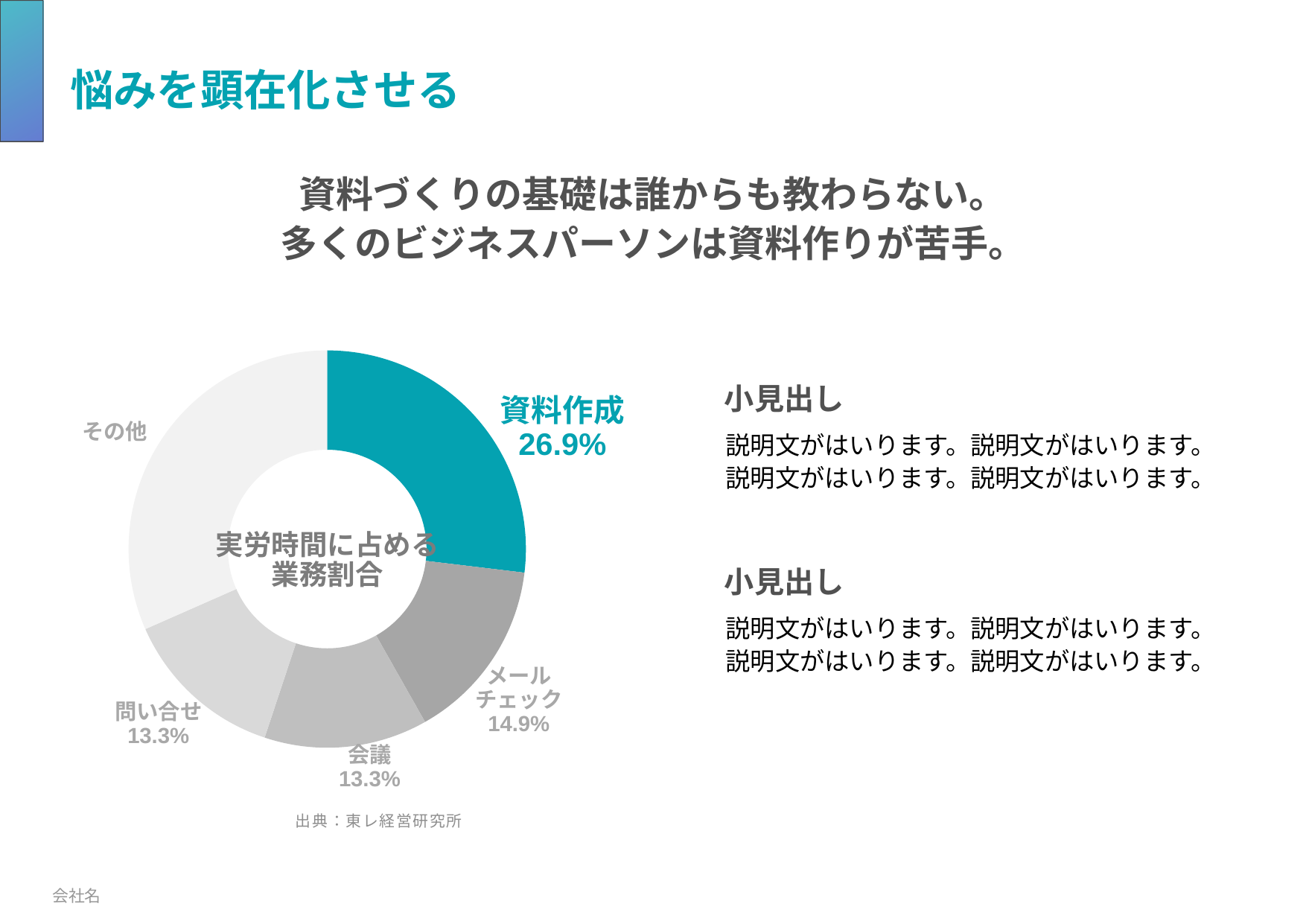

# 悩みを顕在化させる
資料づくりの基礎は誰からも教わらない。
多くのビジネスパーソンは資料作りが苦手。

### Chart

| Category | 売上高 |
|---|---|
| 資料制作 | 26.9 |
| メールチェック | 14.9 |
| 会議 | 13.3 |
| 問い合せ | 13.3 |
| その他 | 31.6 |
小見出し
資料作成
26.9%
その他
説明文がはいります。説明文がはいります。説明文がはいります。説明文がはいります。
実労時間に占める
業務割合

小見出し
説明文がはいります。説明文がはいります。説明文がはいります。説明文がはいります。
メールチェック
14.9%
問い合せ
13.3%
会議
13.3%
出典：東レ経営研究所
会社名